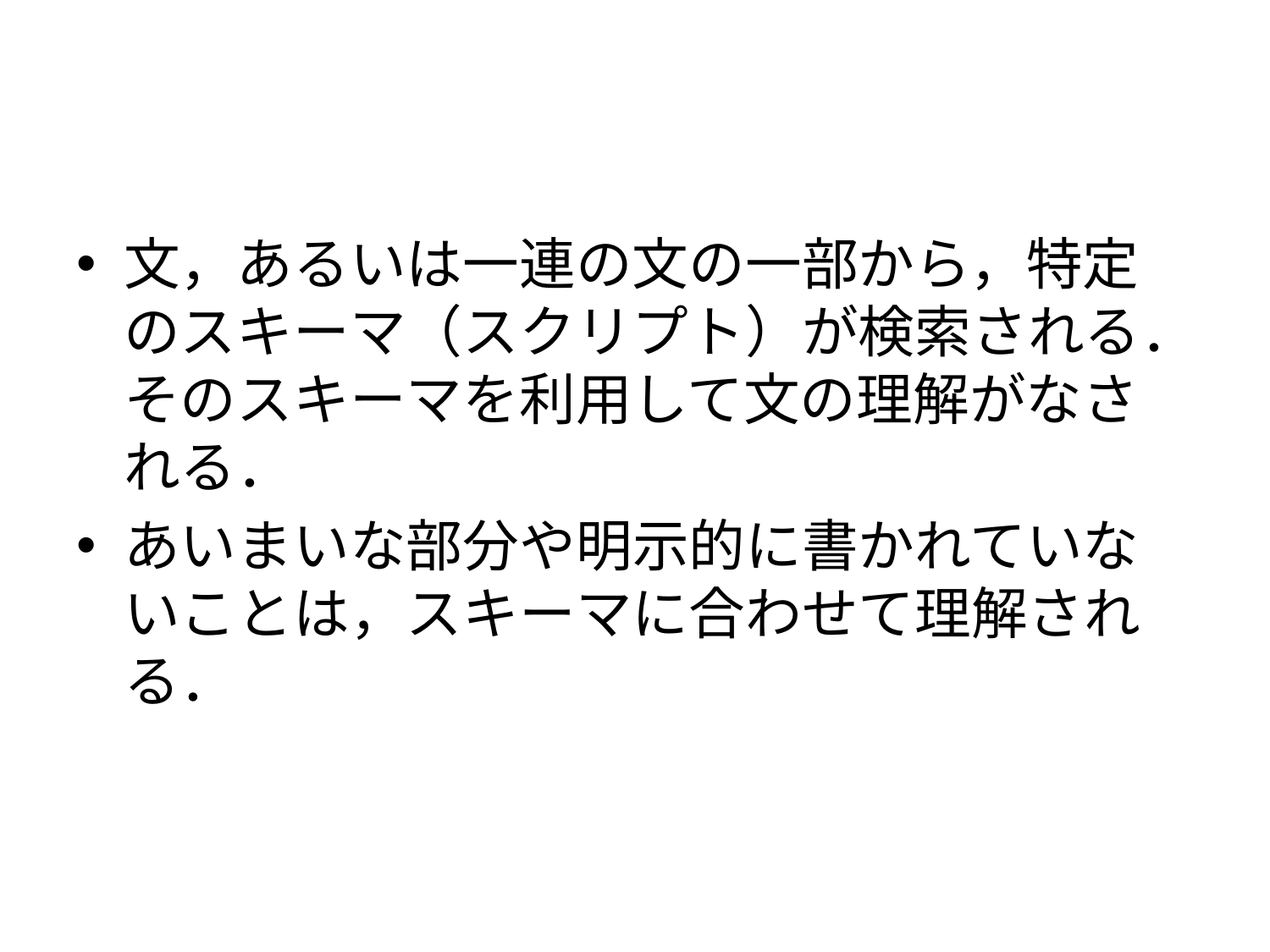

#
文，あるいは一連の文の一部から，特定のスキーマ（スクリプト）が検索される．そのスキーマを利用して文の理解がなされる．
あいまいな部分や明示的に書かれていないことは，スキーマに合わせて理解される．